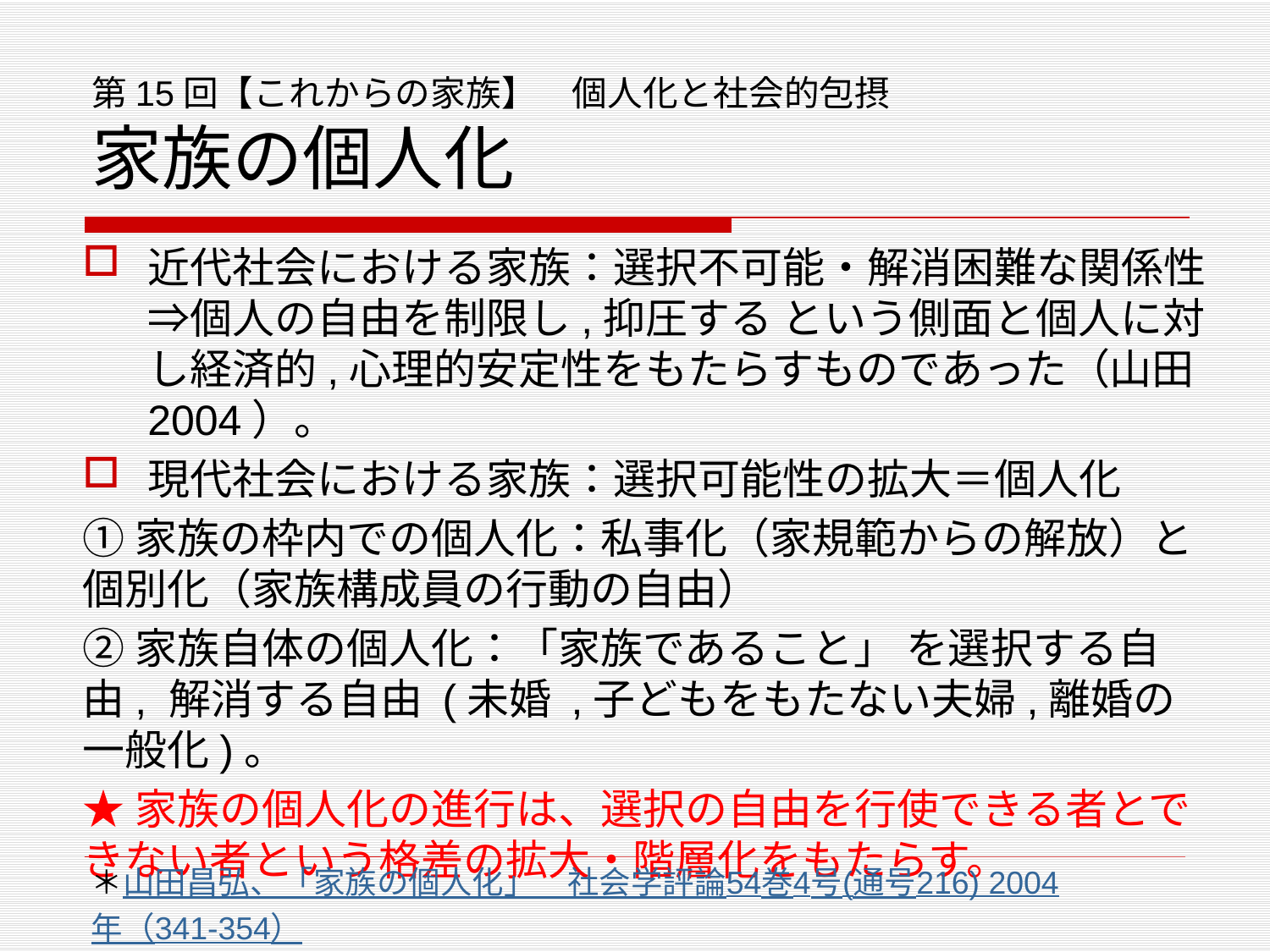

# 第15回【これからの家族】　個人化と社会的包摂 家族の個人化
近代社会における家族：選択不可能・解消困難な関係性⇒個人の自由を制限し,抑圧する という側面と個人に対し経済的,心理的安定性をもたらすものであった（山田2004）。
現代社会における家族：選択可能性の拡大＝個人化
①家族の枠内での個人化：私事化（家規範からの解放）と個別化（家族構成員の行動の自由）
②家族自体の個人化：「家族であること」 を選択する自由, 解消する自由 (未婚 ,子どもをもたない夫婦,離婚の一般化)。
★家族の個人化の進行は、選択の自由を行使できる者とできない者という格差の拡大・階層化をもたらす。
＊山田昌弘、「家族の個人化」　社会学評論54巻4号(通号216) 2004年（341-354）